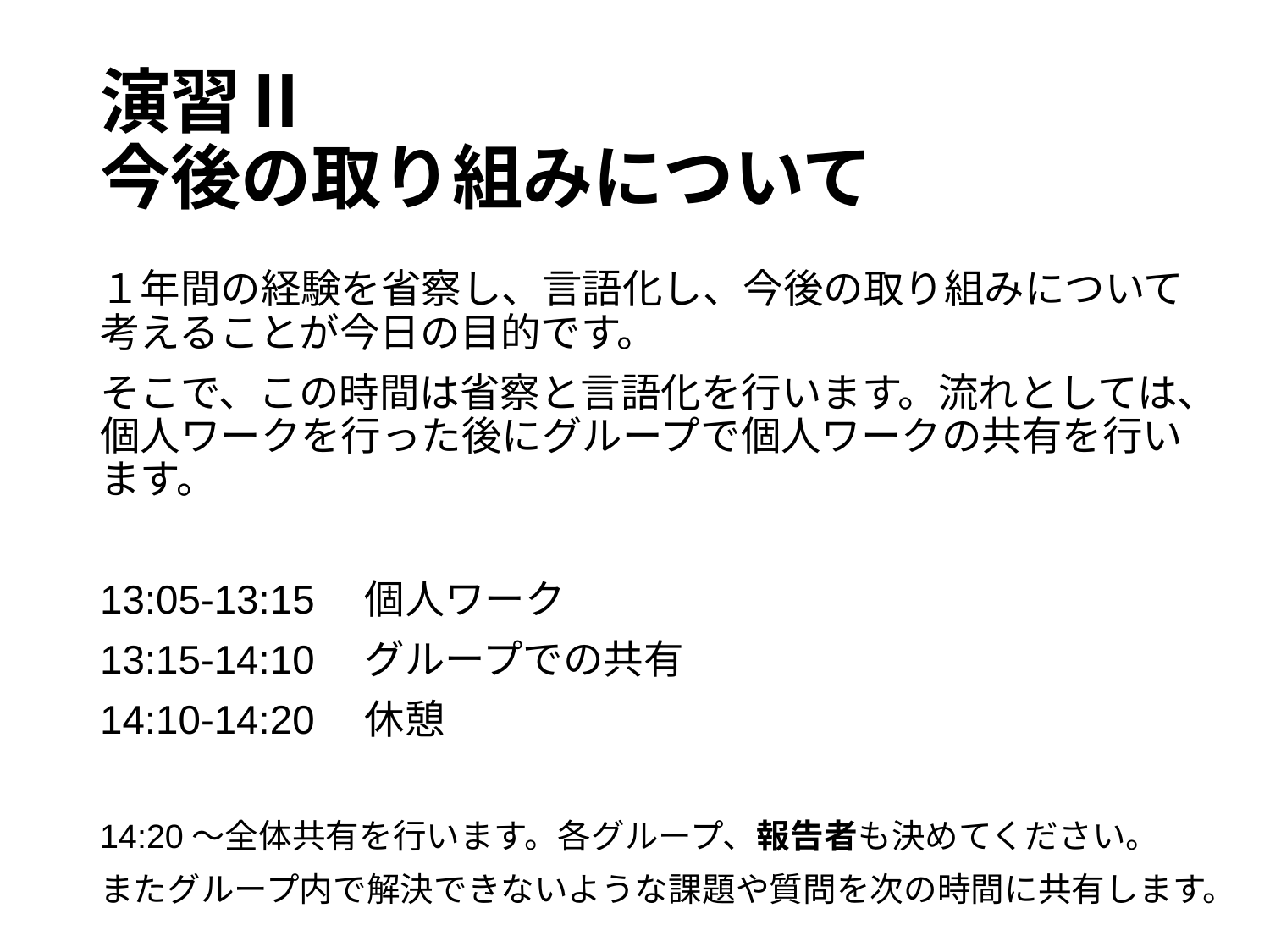

# 演習Ⅱ 今後の取り組みについて
１年間の経験を省察し、言語化し、今後の取り組みについて考えることが今日の目的です。
そこで、この時間は省察と言語化を行います。流れとしては、個人ワークを行った後にグループで個人ワークの共有を行います。

13:05-13:15　個人ワーク
13:15-14:10　グループでの共有
14:10-14:20　休憩

14:20～全体共有を行います。各グループ、報告者も決めてください。
またグループ内で解決できないような課題や質問を次の時間に共有します。